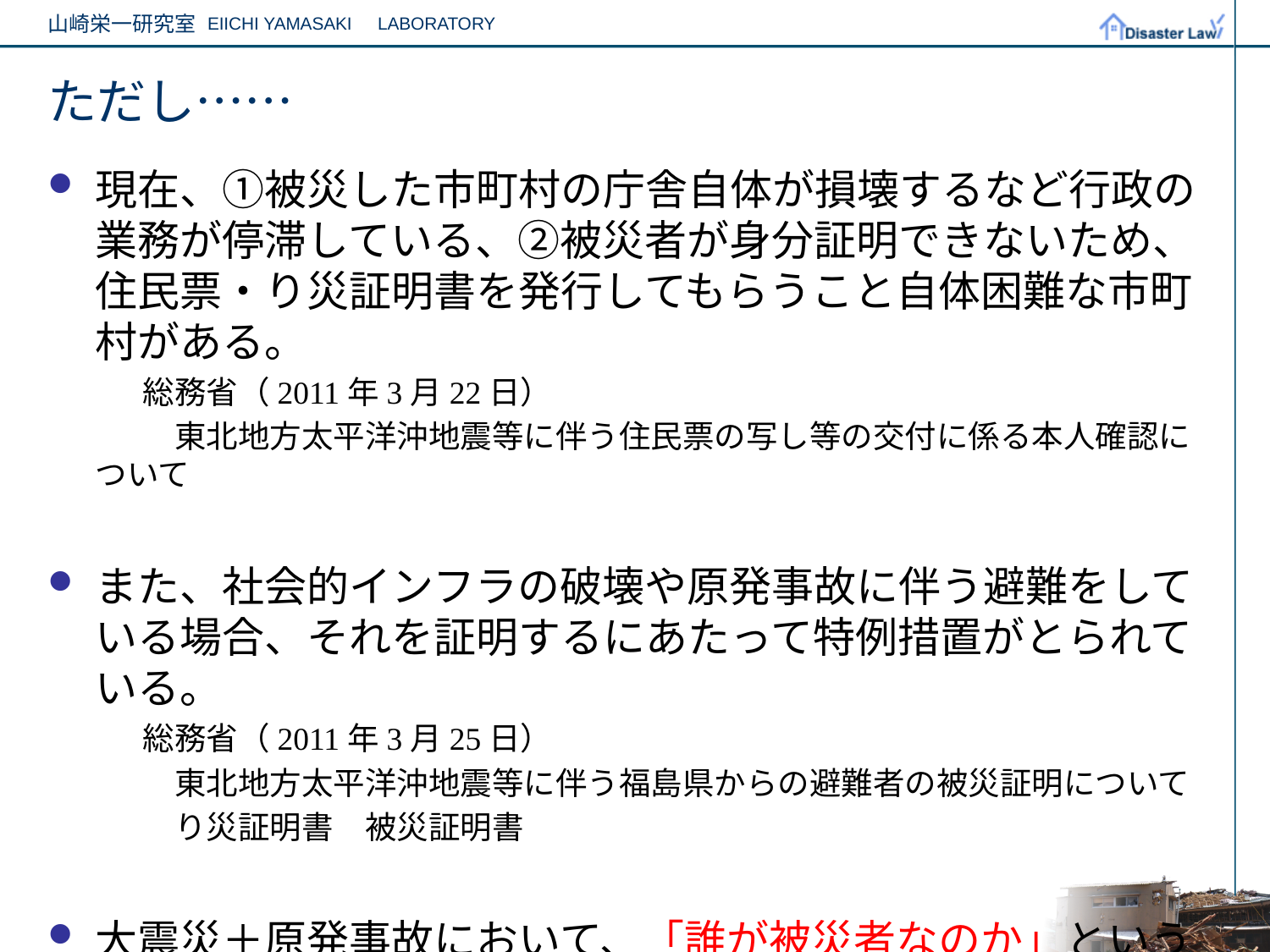

# ただし……
現在、①被災した市町村の庁舎自体が損壊するなど行政の業務が停滞している、②被災者が身分証明できないため、住民票・り災証明書を発行してもらうこと自体困難な市町村がある。
　　　総務省（2011年3月22日）
　　　　東北地方太平洋沖地震等に伴う住民票の写し等の交付に係る本人確認について

また、社会的インフラの破壊や原発事故に伴う避難をしている場合、それを証明するにあたって特例措置がとられている。
　　　総務省（2011年3月25日）
　　　　東北地方太平洋沖地震等に伴う福島県からの避難者の被災証明について
　　　　り災証明書　被災証明書

大震災＋原発事故において、「誰が被災者なのか」という定義付けの問題が起きている！！　自主避難者は被災者か？